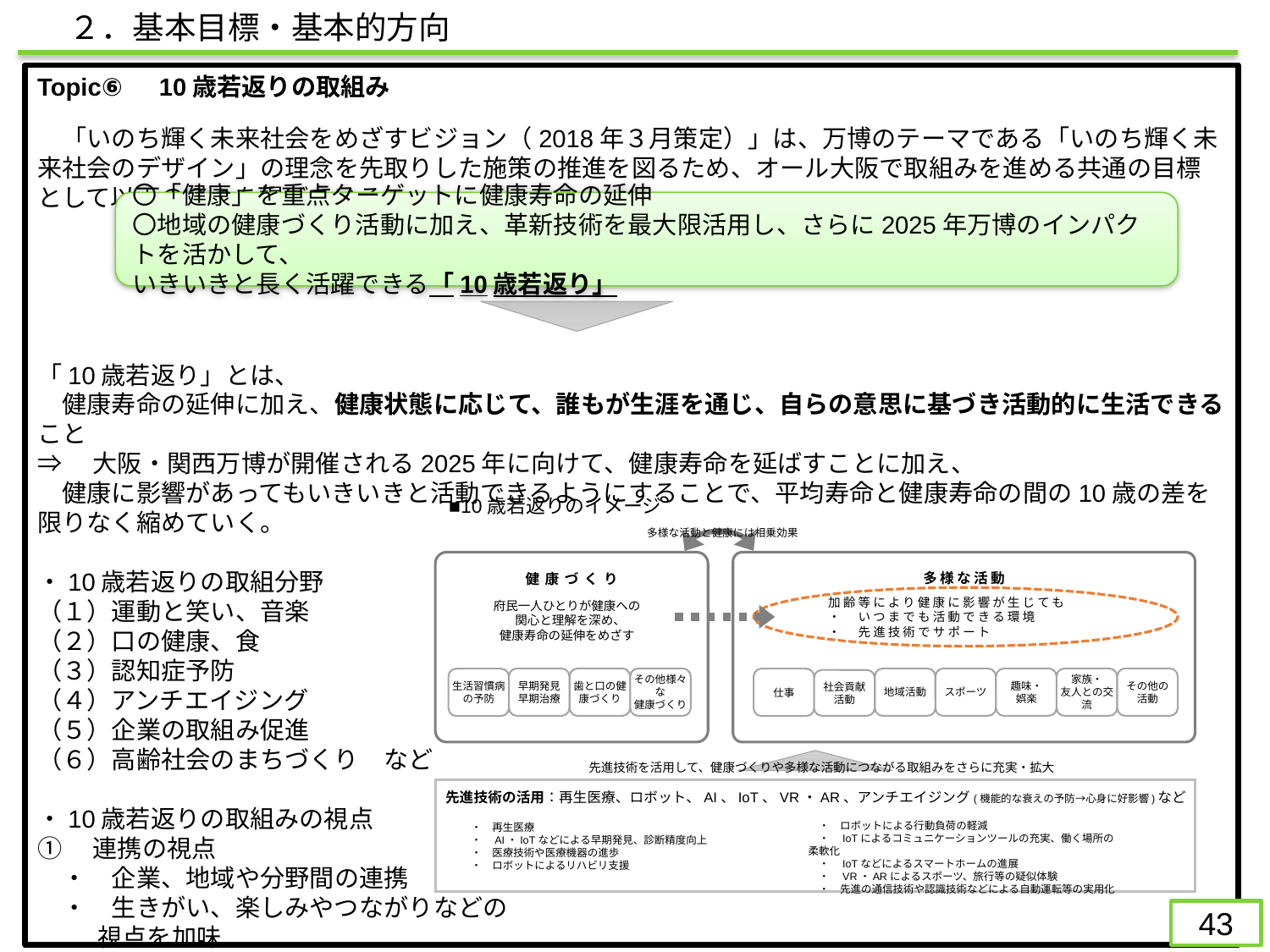

２．基本目標・基本的方向
Topic⑥　10歳若返りの取組み

　「いのち輝く未来社会をめざすビジョン（2018年３月策定）」は、万博のテーマである「いのち輝く未来社会のデザイン」の理念を先取りした施策の推進を図るため、オール大阪で取組みを進める共通の目標として以下の２つを掲げている。

「10歳若返り」とは、
　健康寿命の延伸に加え、健康状態に応じて、誰もが生涯を通じ、自らの意思に基づき活動的に生活できること
⇒　大阪・関西万博が開催される2025年に向けて、健康寿命を延ばすことに加え、
　健康に影響があってもいきいきと活動できるようにすることで、平均寿命と健康寿命の間の10歳の差を限りなく縮めていく。

・10歳若返りの取組分野
（１）運動と笑い、音楽
（２）口の健康、食
（３）認知症予防
（４）アンチエイジング
（５）企業の取組み促進
（６）高齢社会のまちづくり　など

・10歳若返りの取組みの視点
①　連携の視点
　・　企業、地域や分野間の連携
　・　生きがい、楽しみやつながりなどの
　　  視点を加味
②　先進技術の視点
　・　先進技術や新たな手法を活用
〇「健康」を重点ターゲットに健康寿命の延伸
〇地域の健康づくり活動に加え、革新技術を最大限活用し、さらに2025年万博のインパクトを活かして、
いきいきと長く活躍できる「10歳若返り」

■10歳若返りのイメージ
多様な活動と健康には相乗効果

健康づくり
多様な活動
加齢等により健康に影響が生じても
・　いつまでも活動できる環境
・　先進技術でサポート
府民一人ひとりが健康への関心と理解を深め、
健康寿命の延伸をめざす
早期発見
早期治療
歯と口の健康づくり
その他様々な
健康づくり
地域活動
スポーツ
趣味・
娯楽
家族・
友人との交流
その他の
活動
生活習慣病の予防
仕事

先進技術を活用して、健康づくりや多様な活動につながる取組みをさらに充実・拡大
先進技術の活用：再生医療、ロボット、AI、IoT、VR・AR、アンチエイジング(機能的な衰えの予防→心身に好影響)など
　・　再生医療
　・　AI・IoTなどによる早期発見、診断精度向上
　・　医療技術や医療機器の進歩
　・　ロボットによるリハビリ支援
社会貢献
活動
　・　ロボットによる行動負荷の軽減
　・　IoTによるコミュニケーションツールの充実、働く場所の柔軟化
　・　IoTなどによるスマートホームの進展
　・　VR・ARによるスポーツ、旅行等の疑似体験
　・　先進の通信技術や認識技術などによる自動運転等の実用化
43